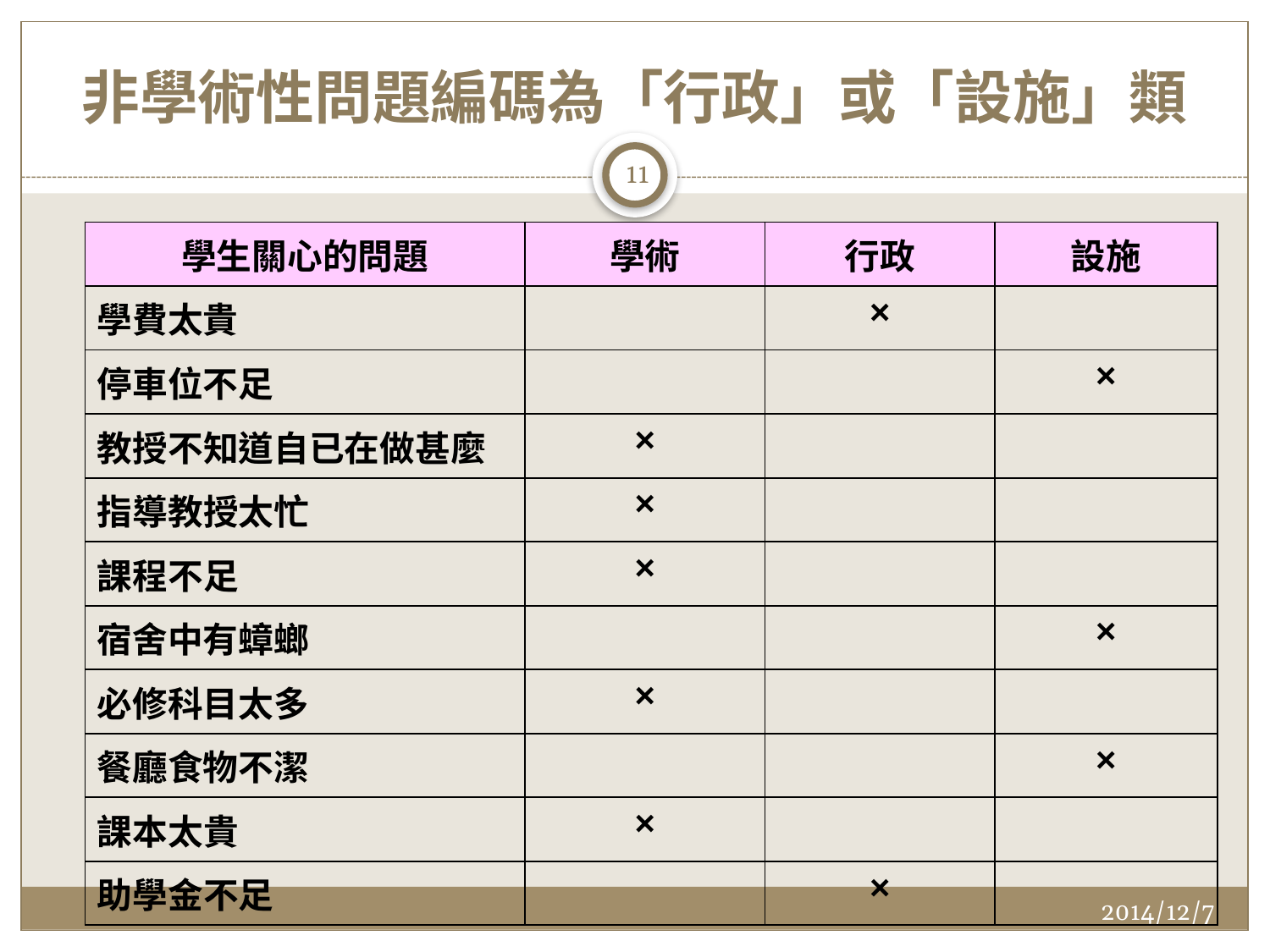

# 非學術性問題編碼為「行政」或「設施」類
11
| 學生關心的問題 | 學術 | 行政 | 設施 |
| --- | --- | --- | --- |
| 學費太貴 |  | × |  |
| 停車位不足 |  |  | × |
| 教授不知道自已在做甚麼 | × |  |  |
| 指導教授太忙 | × |  |  |
| 課程不足 | × |  |  |
| 宿舍中有蟑螂 |  |  | × |
| 必修科目太多 | × |  |  |
| 餐廳食物不潔 |  |  | × |
| 課本太貴 | × |  |  |
| 助學金不足 |  | × |  |
2014/12/7